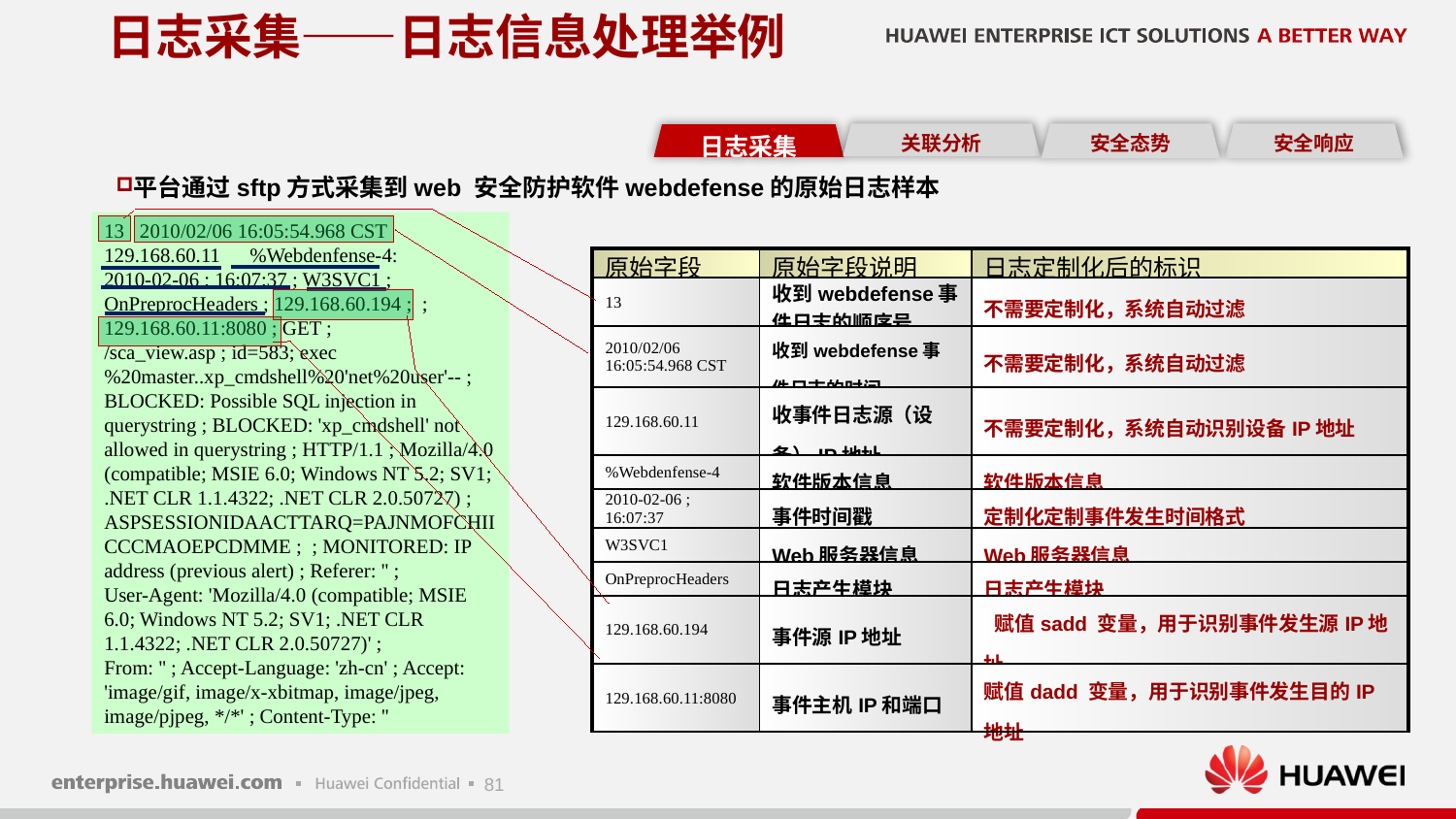

日志采集——日志信息处理举例
关联分析
安全态势
安全响应
日志采集
平台通过sftp方式采集到web 安全防护软件webdefense的原始日志样本
13   2010/02/06 16:05:54.968 CST 129.168.60.11	%Webdenfense-4:
2010-02-06 ; 16:07:37 ; W3SVC1 ; OnPreprocHeaders ; 129.168.60.194 ;  ; 129.168.60.11:8080 ; GET ;
/sca_view.asp ; id=583; exec%20master..xp_cmdshell%20'net%20user'-- ; BLOCKED: Possible SQL injection in querystring ; BLOCKED: 'xp_cmdshell' not allowed in querystring ; HTTP/1.1 ; Mozilla/4.0 (compatible; MSIE 6.0; Windows NT 5.2; SV1; .NET CLR 1.1.4322; .NET CLR 2.0.50727) ; ASPSESSIONIDAACTTARQ=PAJNMOFCHIICCCMAOEPCDMME ;  ; MONITORED: IP address (previous alert) ; Referer: '' ;
User-Agent: 'Mozilla/4.0 (compatible; MSIE 6.0; Windows NT 5.2; SV1; .NET CLR 1.1.4322; .NET CLR 2.0.50727)' ;
From: '' ; Accept-Language: 'zh-cn' ; Accept: 'image/gif, image/x-xbitmap, image/jpeg, image/pjpeg, */*' ; Content-Type: ''

| 原始字段 | 原始字段说明 | 日志定制化后的标识 |
| --- | --- | --- |
| 13 | 收到webdefense事件日志的顺序号 | 不需要定制化，系统自动过滤 |
| 2010/02/06 16:05:54.968 CST | 收到webdefense事件日志的时间 | 不需要定制化，系统自动过滤 |
| 129.168.60.11 | 收事件日志源（设备）IP地址 | 不需要定制化，系统自动识别设备IP地址 |
| %Webdenfense-4 | 软件版本信息 | 软件版本信息 |
| 2010-02-06 ; 16:07:37 | 事件时间戳 | 定制化定制事件发生时间格式 |
| W3SVC1 | Web服务器信息 | Web服务器信息 |
| OnPreprocHeaders | 日志产生模块 | 日志产生模块 |
| 129.168.60.194 | 事件源IP地址 | 赋值sadd 变量，用于识别事件发生源IP地址 |
| 129.168.60.11:8080 | 事件主机IP和端口 | 赋值dadd 变量，用于识别事件发生目的IP地址 |